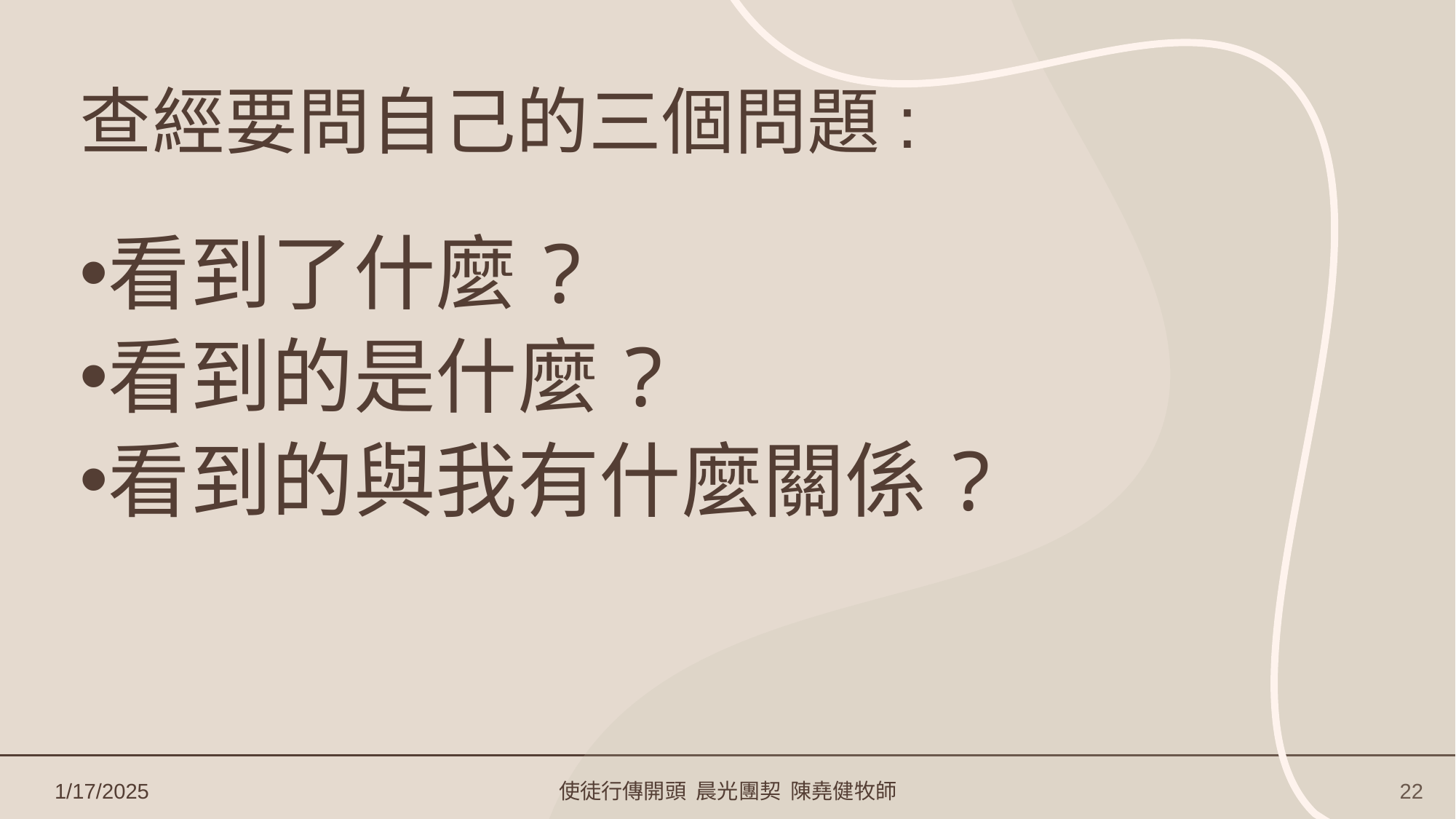

# 查經要問自己的三個問題:
看到了什麼?
看到的是什麼?
看到的與我有什麼關係?
1/17/2025
使徒行傳開頭  晨光團契  陳堯健牧師
22